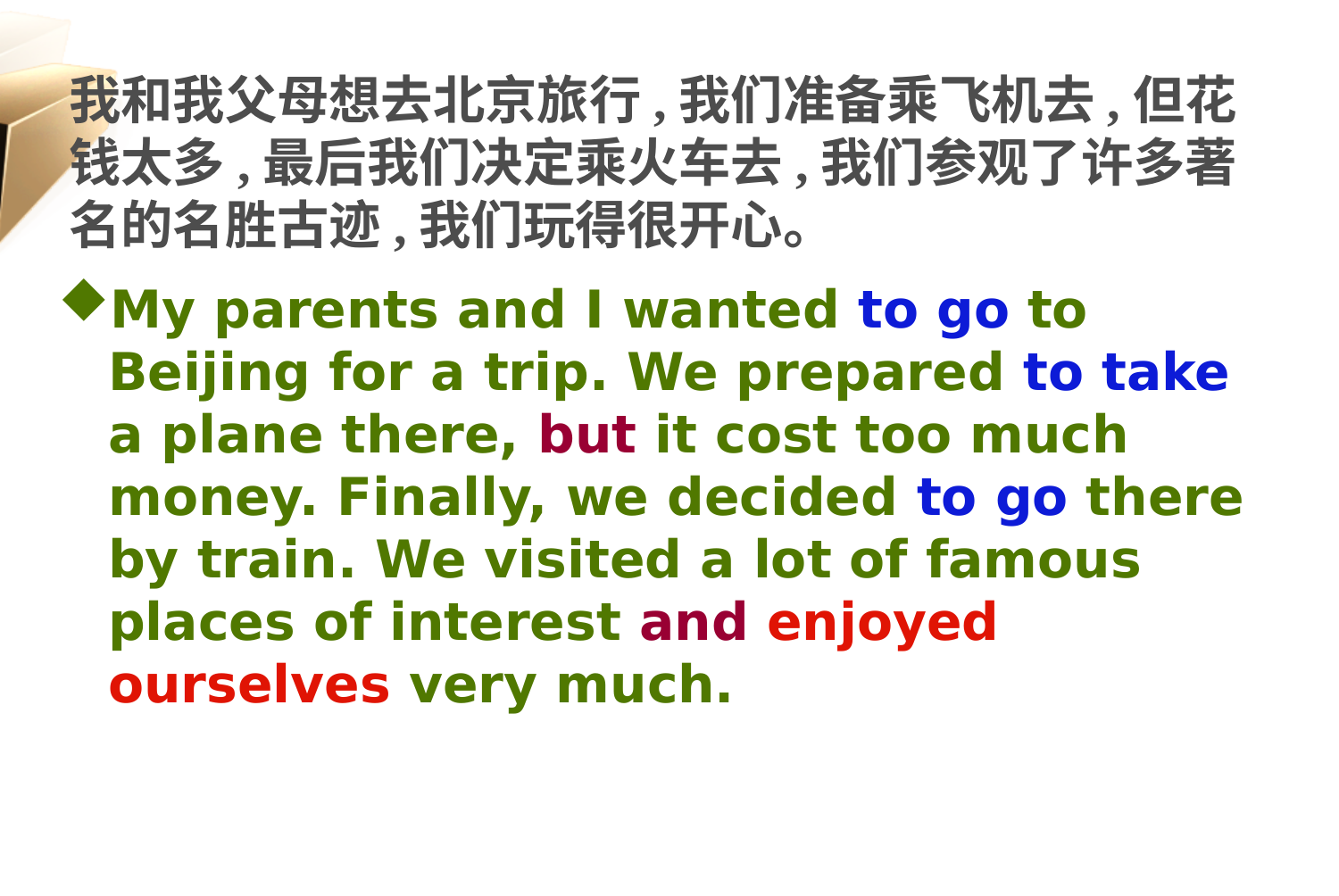

# 我和我父母想去北京旅行,我们准备乘飞机去,但花钱太多,最后我们决定乘火车去,我们参观了许多著名的名胜古迹,我们玩得很开心。
My parents and I wanted to go to Beijing for a trip. We prepared to take a plane there, but it cost too much money. Finally, we decided to go there by train. We visited a lot of famous places of interest and enjoyed ourselves very much.